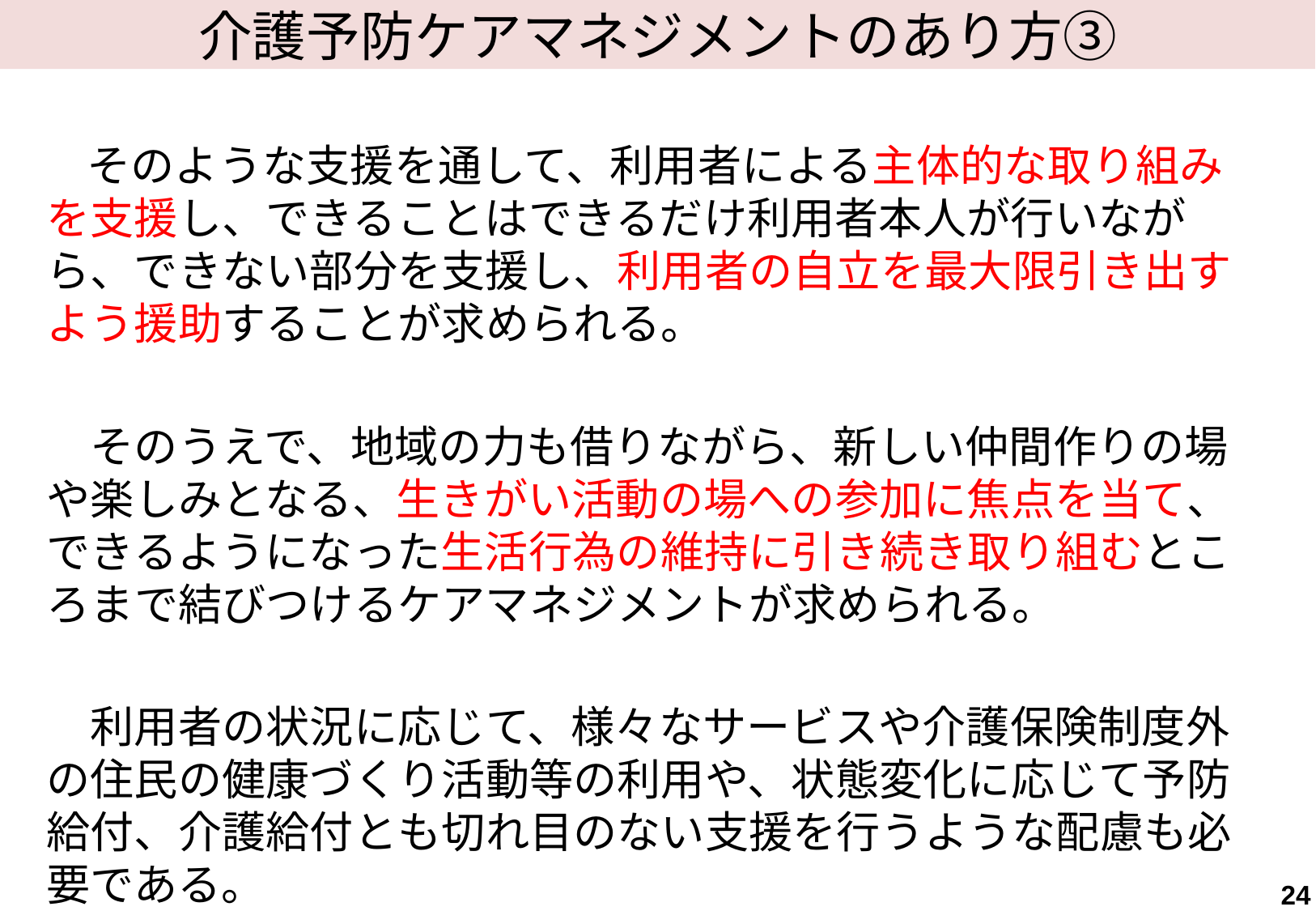

# 介護予防ケアマネジメントのあり方③
　そのような支援を通して、利用者による主体的な取り組みを支援し、できることはできるだけ利用者本人が行いながら、できない部分を支援し、利用者の自立を最大限引き出すよう援助することが求められる。

　そのうえで、地域の力も借りながら、新しい仲間作りの場や楽しみとなる、生きがい活動の場への参加に焦点を当て、できるようになった生活行為の維持に引き続き取り組むところまで結びつけるケアマネジメントが求められる。

　利用者の状況に応じて、様々なサービスや介護保険制度外の住民の健康づくり活動等の利用や、状態変化に応じて予防給付、介護給付とも切れ目のない支援を行うような配慮も必要である。
24